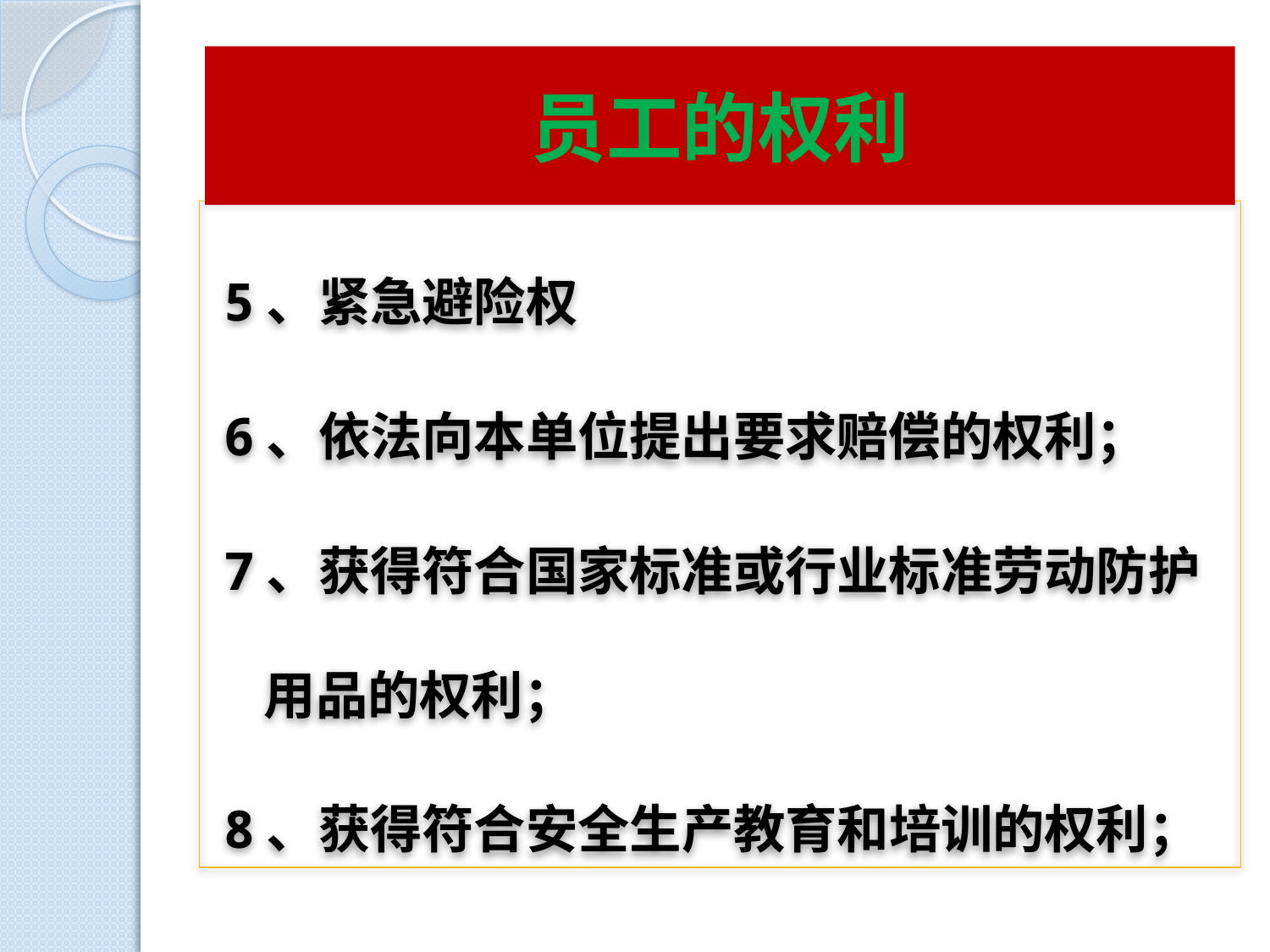

# 员工的权利
5、紧急避险权
6、依法向本单位提出要求赔偿的权利；
7、获得符合国家标准或行业标准劳动防护用品的权利；
8、获得符合安全生产教育和培训的权利；